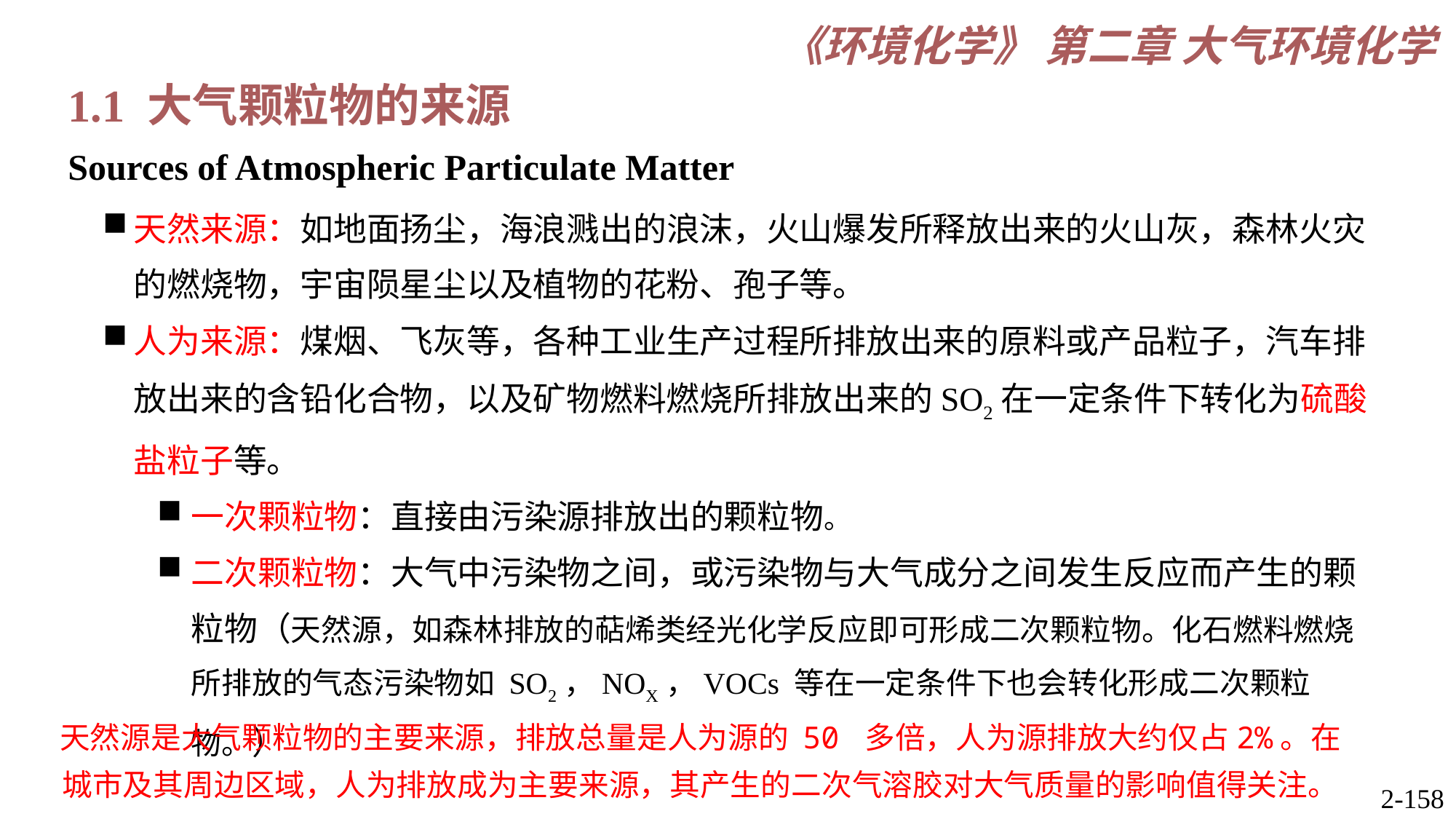

1.1 大气颗粒物的来源
Sources of Atmospheric Particulate Matter
天然来源：如地面扬尘，海浪溅出的浪沫，火山爆发所释放出来的火山灰，森林火灾的燃烧物，宇宙陨星尘以及植物的花粉、孢子等。
人为来源：煤烟、飞灰等，各种工业生产过程所排放出来的原料或产品粒子，汽车排放出来的含铅化合物，以及矿物燃料燃烧所排放出来的SO2在一定条件下转化为硫酸盐粒子等。
一次颗粒物：直接由污染源排放出的颗粒物。
二次颗粒物：大气中污染物之间，或污染物与大气成分之间发生反应而产生的颗粒物（天然源，如森林排放的萜烯类经光化学反应即可形成二次颗粒物。化石燃料燃烧所排放的气态污染物如 SO2，NOX，VOCs 等在一定条件下也会转化形成二次颗粒物。）
天然源是大气颗粒物的主要来源，排放总量是人为源的 50 多倍，人为源排放大约仅占2%。在城市及其周边区域，人为排放成为主要来源，其产生的二次气溶胶对大气质量的影响值得关注。
2-158